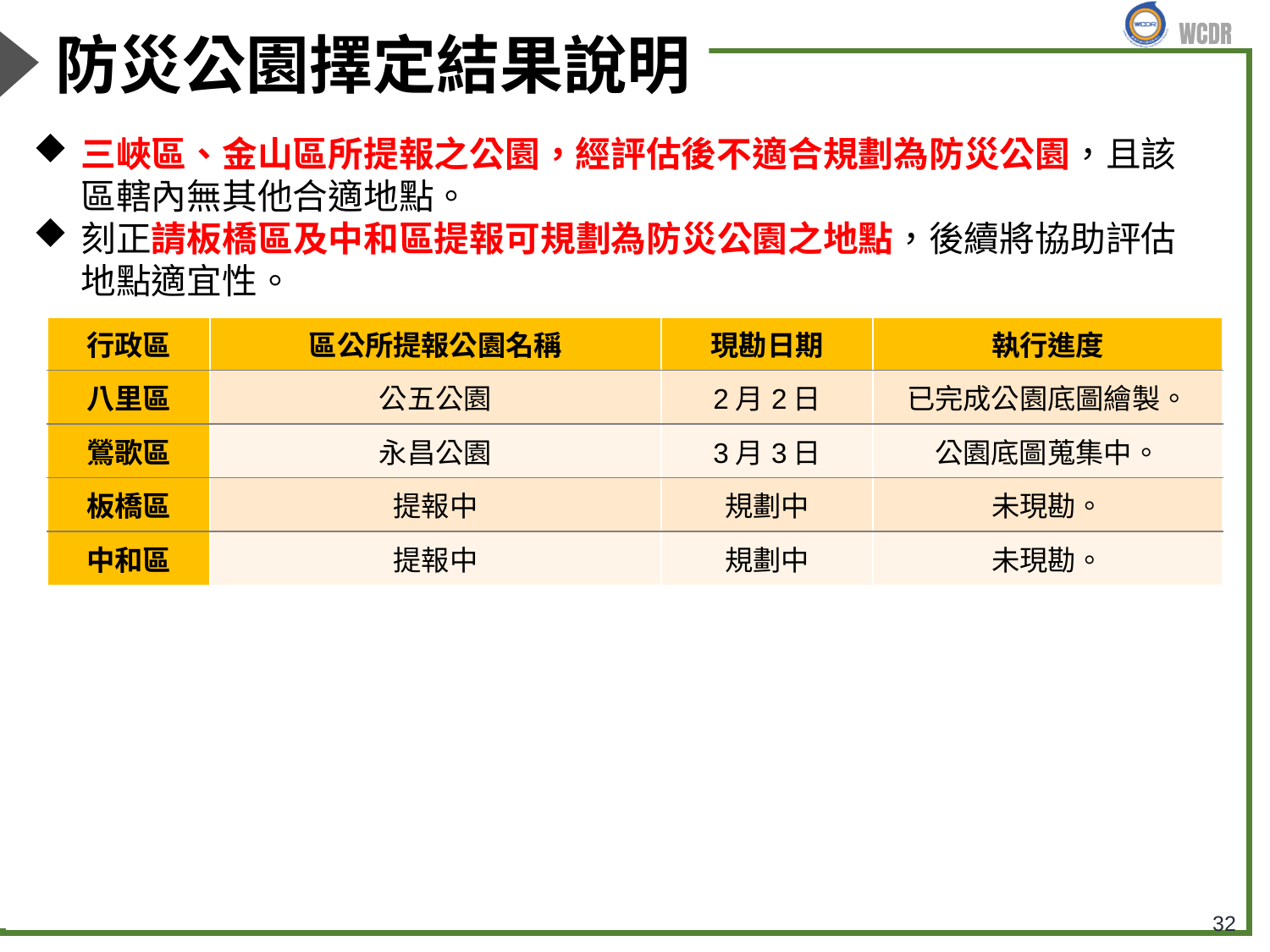

# 防災公園擇定結果說明
三峽區、金山區所提報之公園，經評估後不適合規劃為防災公園，且該區轄內無其他合適地點。
刻正請板橋區及中和區提報可規劃為防災公園之地點，後續將協助評估地點適宜性。
| 行政區 | 區公所提報公園名稱 | 現勘日期 | 執行進度 |
| --- | --- | --- | --- |
| 八里區 | 公五公園 | 2月2日 | 已完成公園底圖繪製。 |
| 鶯歌區 | 永昌公園 | 3月3日 | 公園底圖蒐集中。 |
| 板橋區 | 提報中 | 規劃中 | 未現勘。 |
| 中和區 | 提報中 | 規劃中 | 未現勘。 |
32